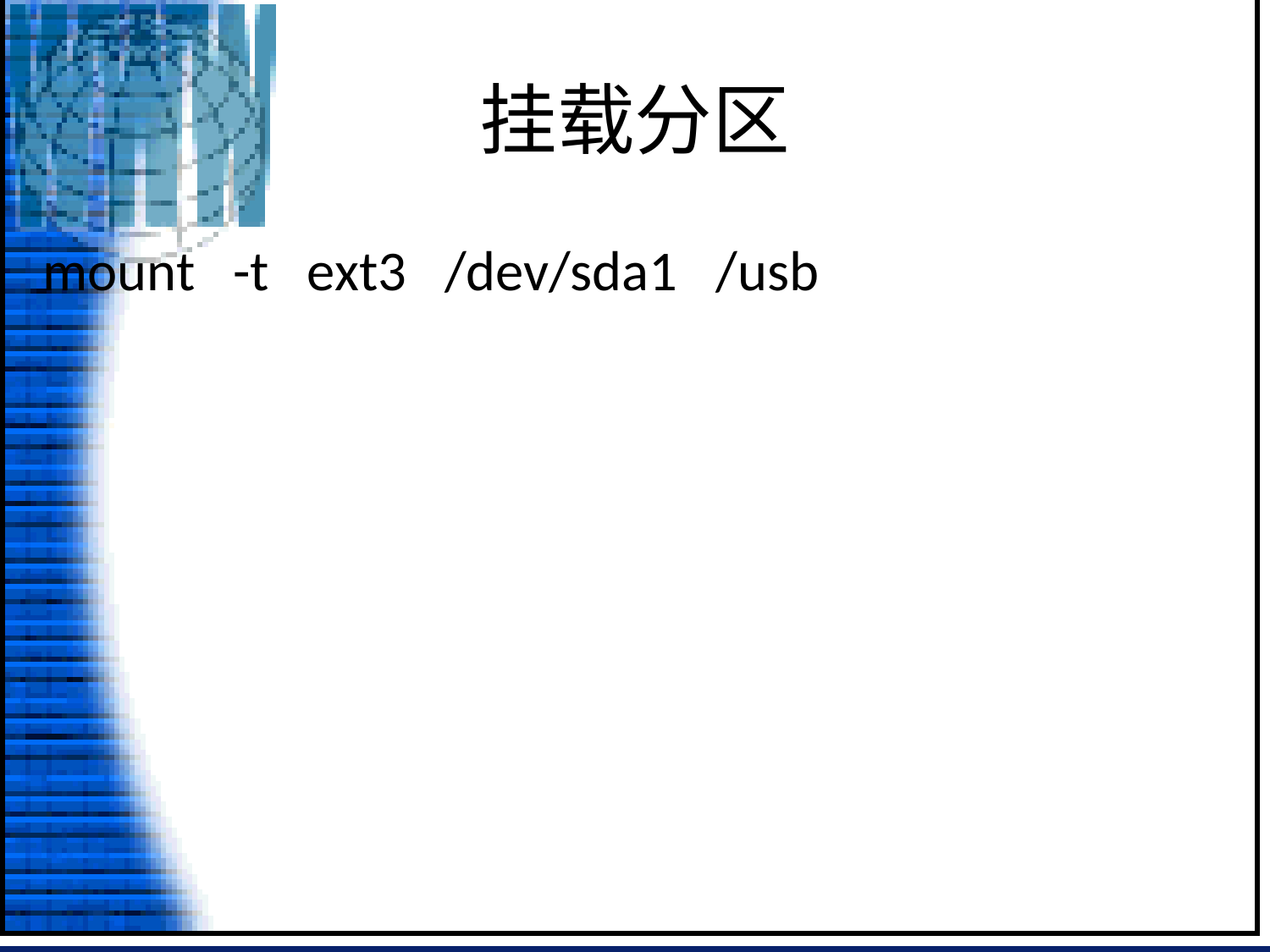

# 挂载分区
mount   -t   ext3   /dev/sda1   /usb